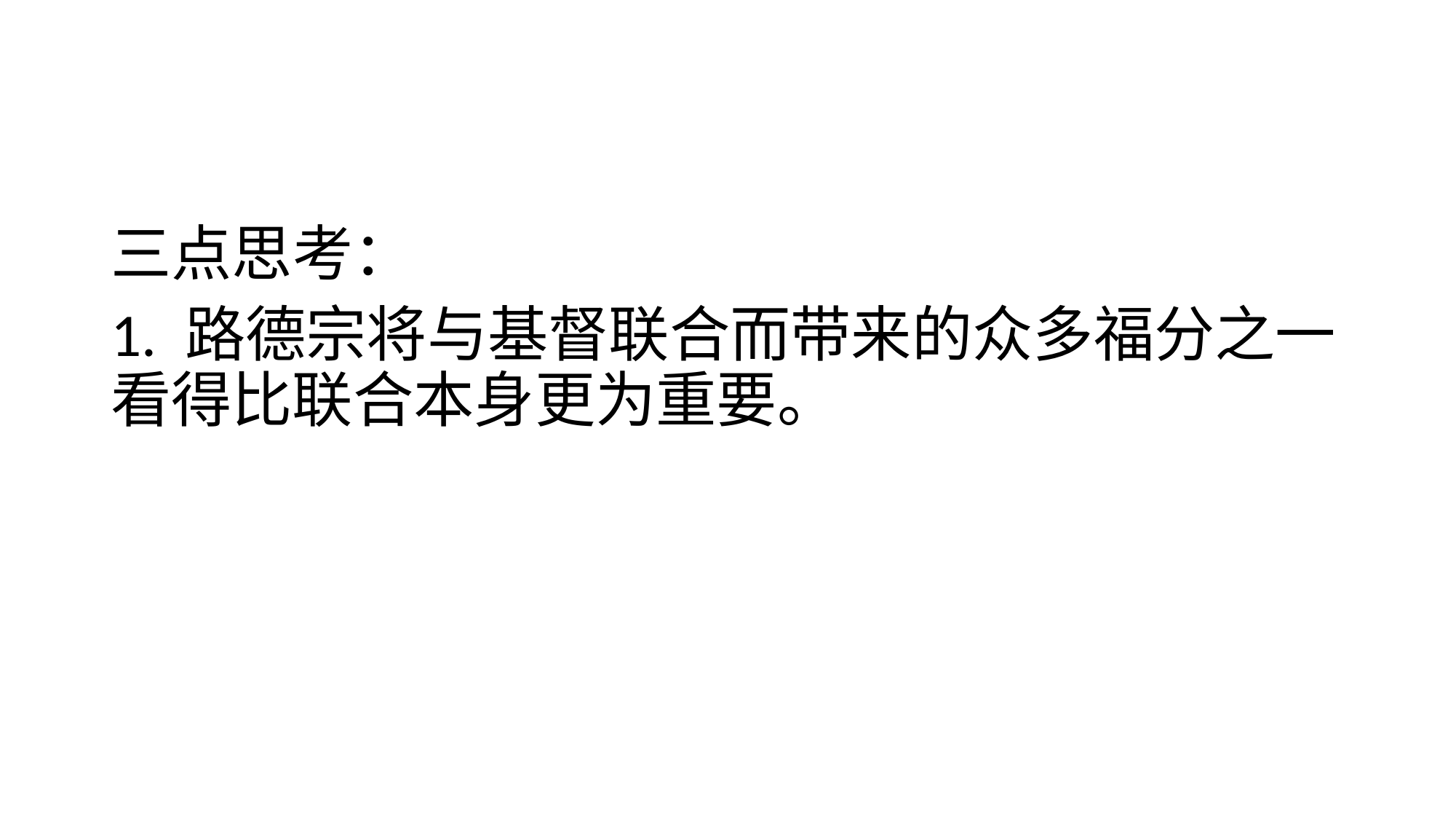

#
三点思考：
1. 路德宗将与基督联合而带来的众多福分之一看得比联合本身更为重要。